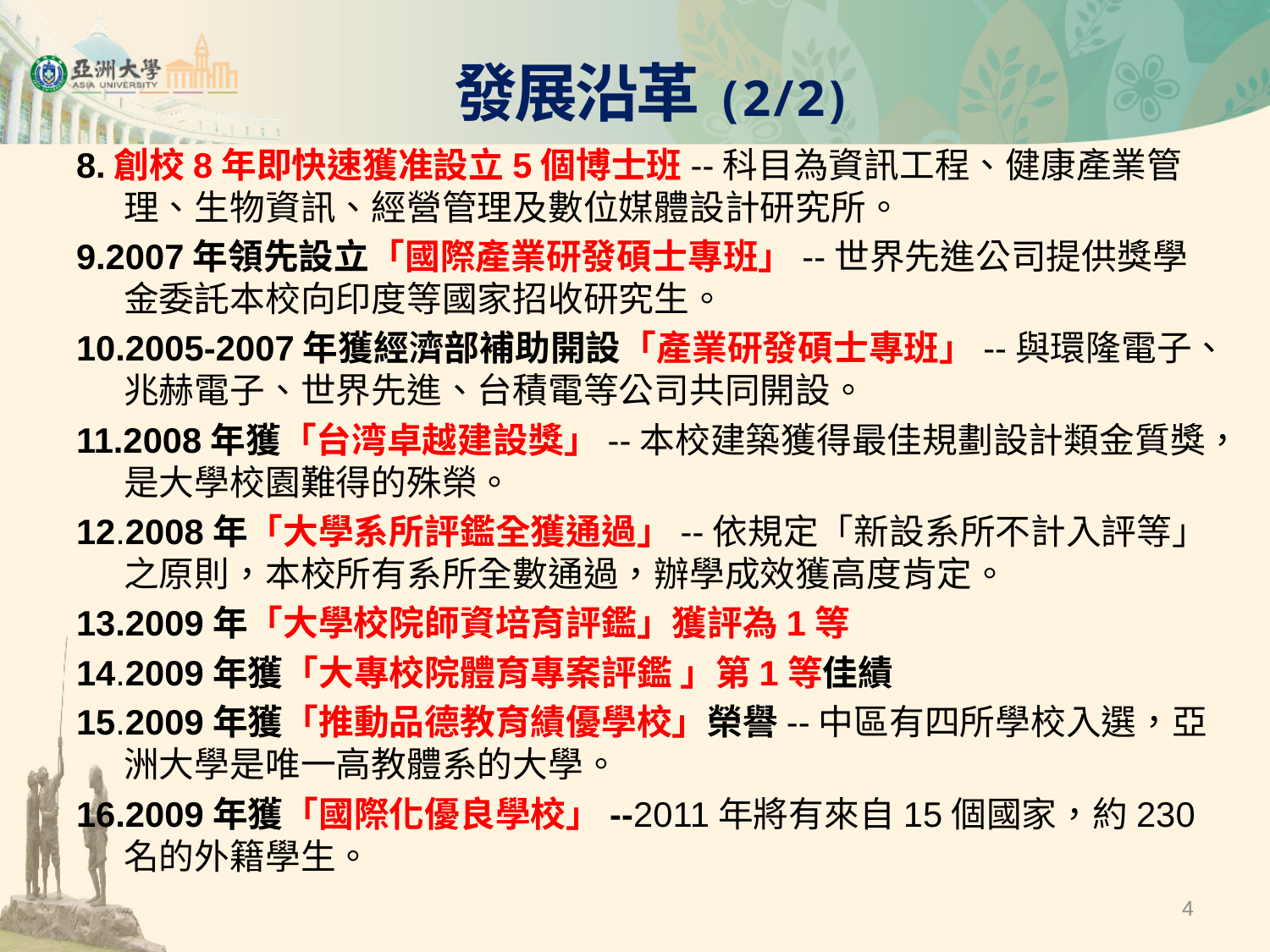

4
發展沿革(2/2)

8.創校8年即快速獲准設立5個博士班--科目為資訊工程、健康產業管理、生物資訊、經營管理及數位媒體設計研究所。
9.2007年領先設立「國際產業研發碩士專班」--世界先進公司提供獎學金委託本校向印度等國家招收研究生。
10.2005-2007年獲經濟部補助開設「產業研發碩士專班」--與環隆電子、兆赫電子、世界先進、台積電等公司共同開設。
11.2008年獲「台湾卓越建設獎」--本校建築獲得最佳規劃設計類金質獎，是大學校園難得的殊榮。
12.2008年「大學系所評鑑全獲通過」--依規定「新設系所不計入評等」之原則，本校所有系所全數通過，辦學成效獲高度肯定。
13.2009年「大學校院師資培育評鑑」獲評為1等
14.2009年獲「大專校院體育專案評鑑 」第1等佳績
15.2009年獲「推動品德教育績優學校」榮譽--中區有四所學校入選，亞洲大學是唯一高教體系的大學。
16.2009年獲「國際化優良學校」--2011年將有來自15個國家，約230名的外籍學生。